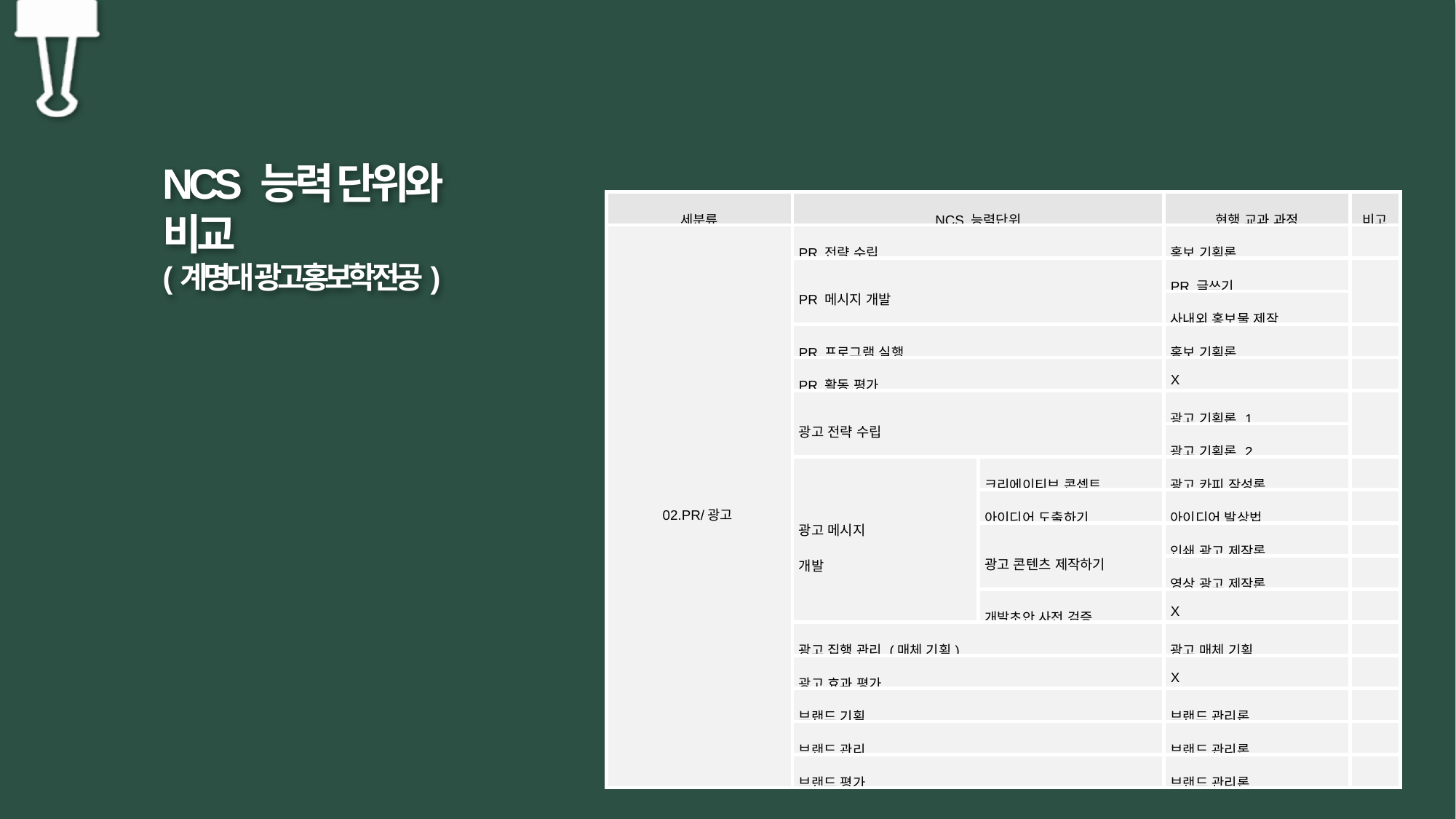

NCS 능력 단위와
비교
(계명대 광고홍보학전공)
| 세분류 | NCS 능력단위 |  | 현행 교과 과정 | 비고 |
| --- | --- | --- | --- | --- |
| 02.PR/광고 | PR 전략 수립 |  | 홍보 기획론 |  |
|  | PR 메시지 개발 |  | PR 글쓰기 |  |
|  |  |  | 사내외 홍보물 제작 |  |
|  | PR 프로그램 실행 |  | 홍보 기획론 |  |
|  | PR 활동 평가 |  | X |  |
|  | 광고 전략 수립 |  | 광고 기획론 1 |  |
|  |  |  | 광고 기획론 2 |  |
|  | 광고 메시지 개발 | 크리에이티브 콘셉트 | 광고 카피 작성론 |  |
|  |  | 아이디어 도출하기 | 아이디어 발상법 |  |
|  |  | 광고 콘텐츠 제작하기 | 인쇄 광고 제작론 |  |
|  |  |  | 영상 광고 제작론 |  |
|  |  | 개발초안 사전 검증 | X |  |
|  | 광고 집행 관리 (매체 기획) |  | 광고 매체 기획 |  |
|  | 광고 효과 평가 |  | X |  |
|  | 브랜드 기획 |  | 브랜드 관리론 |  |
|  | 브랜드 관리 |  | 브랜드 관리론 |  |
|  | 브랜드 평가 |  | 브랜드 관리론 |  |